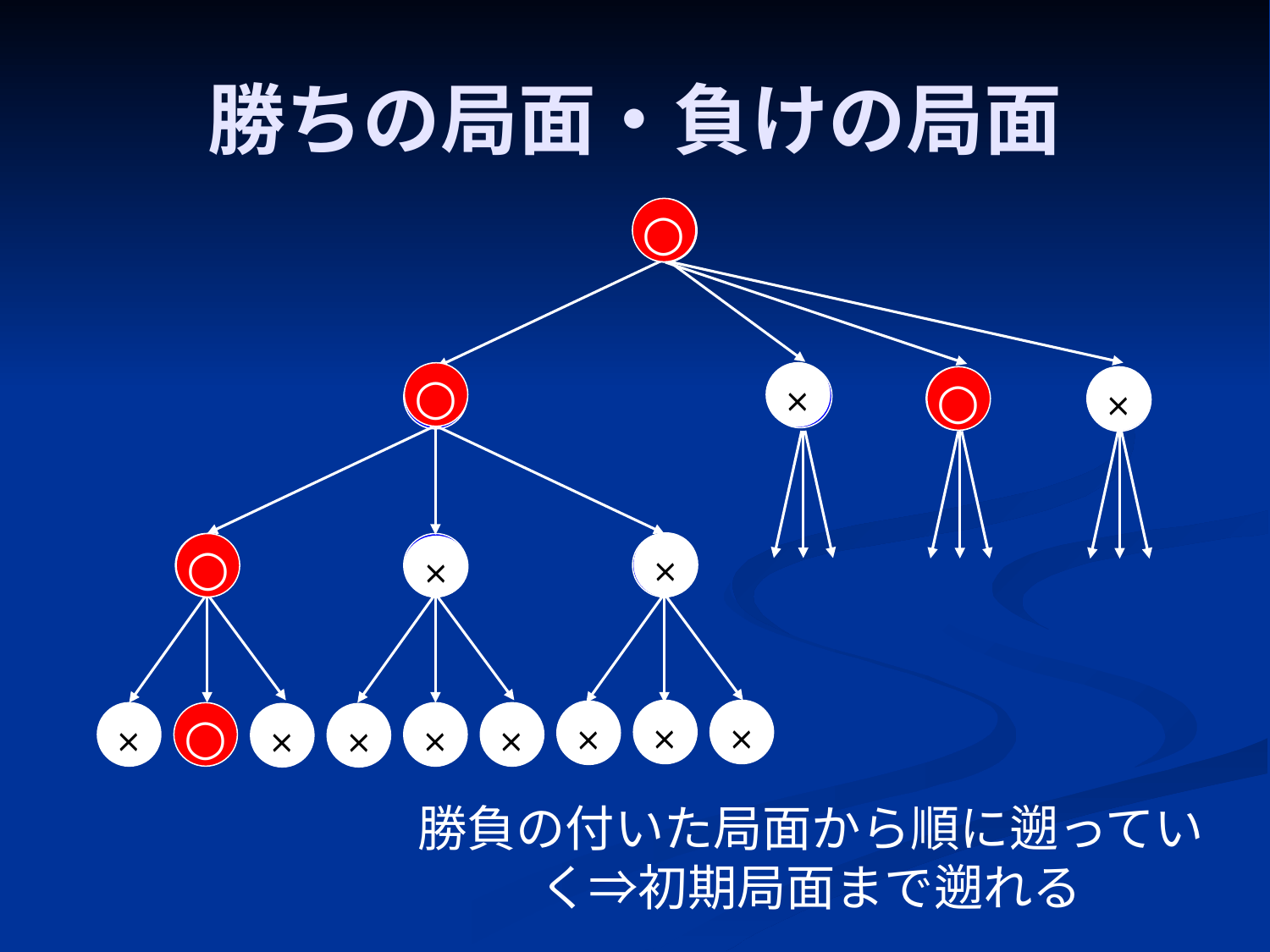

# 勝ちの局面・負けの局面
○

○
×

○
×

×
○

×
×
×
×
×
○
×
×
×
×
勝負の付いた局面から順に遡っていく⇒初期局面まで遡れる